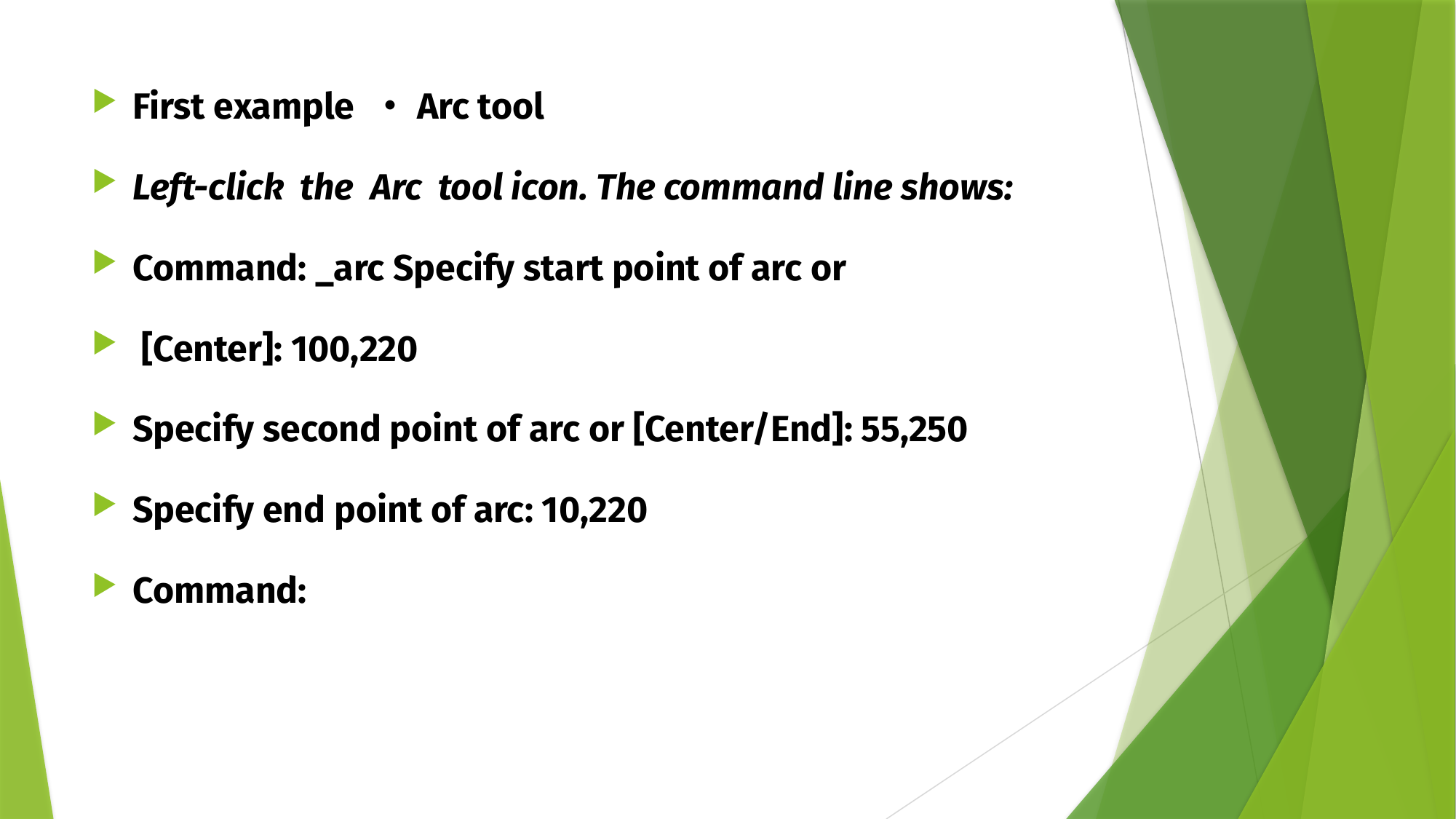

First example ・Arc tool
Left-click  the  Arc  tool icon. The command line shows:
Command: _arc Specify start point of arc or
 [Center]: 100,220
Specify second point of arc or [Center/End]: 55,250
Specify end point of arc: 10,220
Command: